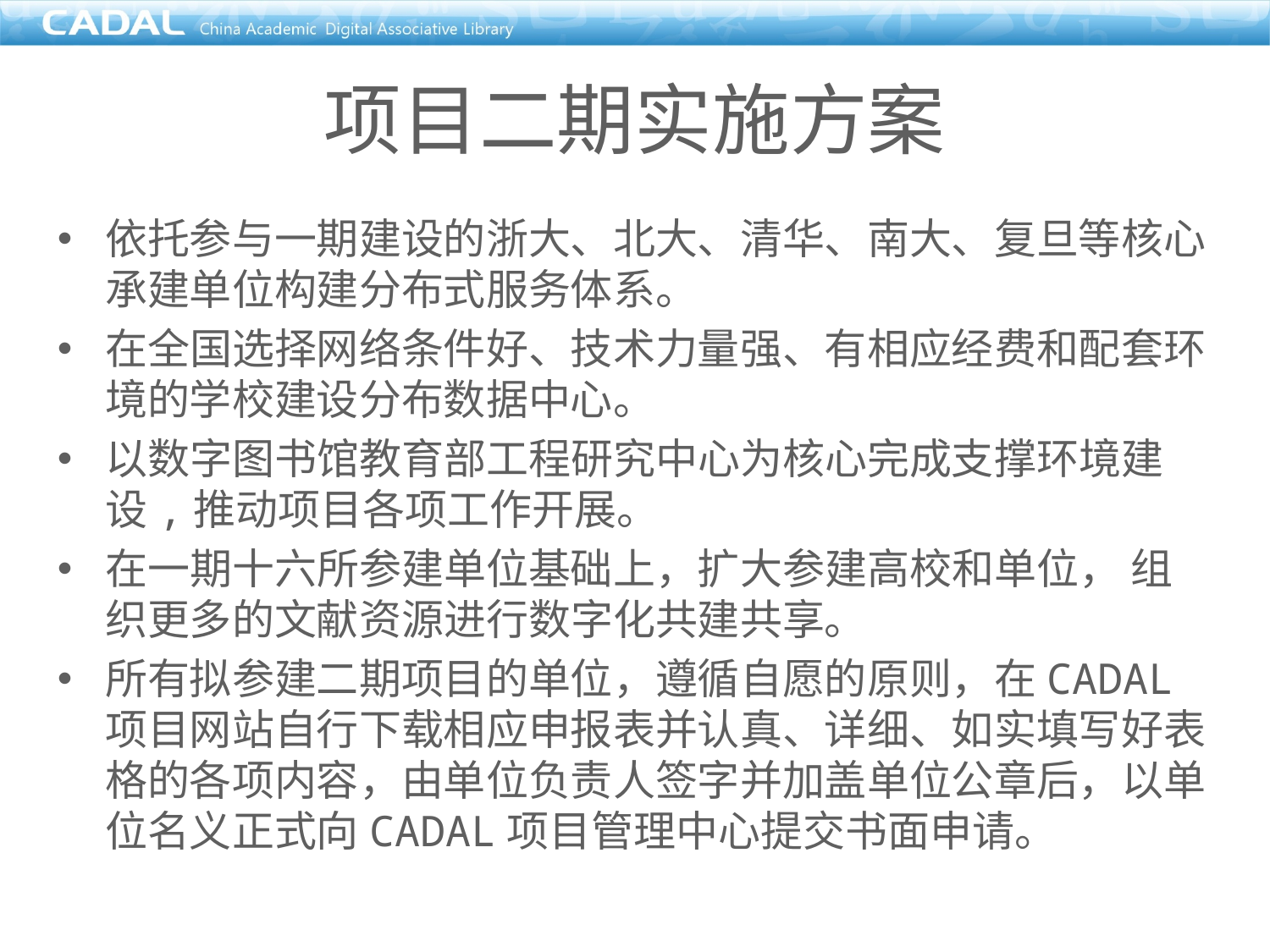

项目二期实施方案
依托参与一期建设的浙大、北大、清华、南大、复旦等核心承建单位构建分布式服务体系。
在全国选择网络条件好、技术力量强、有相应经费和配套环境的学校建设分布数据中心。
以数字图书馆教育部工程研究中心为核心完成支撑环境建设,推动项目各项工作开展。
在一期十六所参建单位基础上，扩大参建高校和单位， 组织更多的文献资源进行数字化共建共享。
所有拟参建二期项目的单位，遵循自愿的原则，在CADAL项目网站自行下载相应申报表并认真、详细、如实填写好表格的各项内容，由单位负责人签字并加盖单位公章后，以单位名义正式向CADAL项目管理中心提交书面申请。